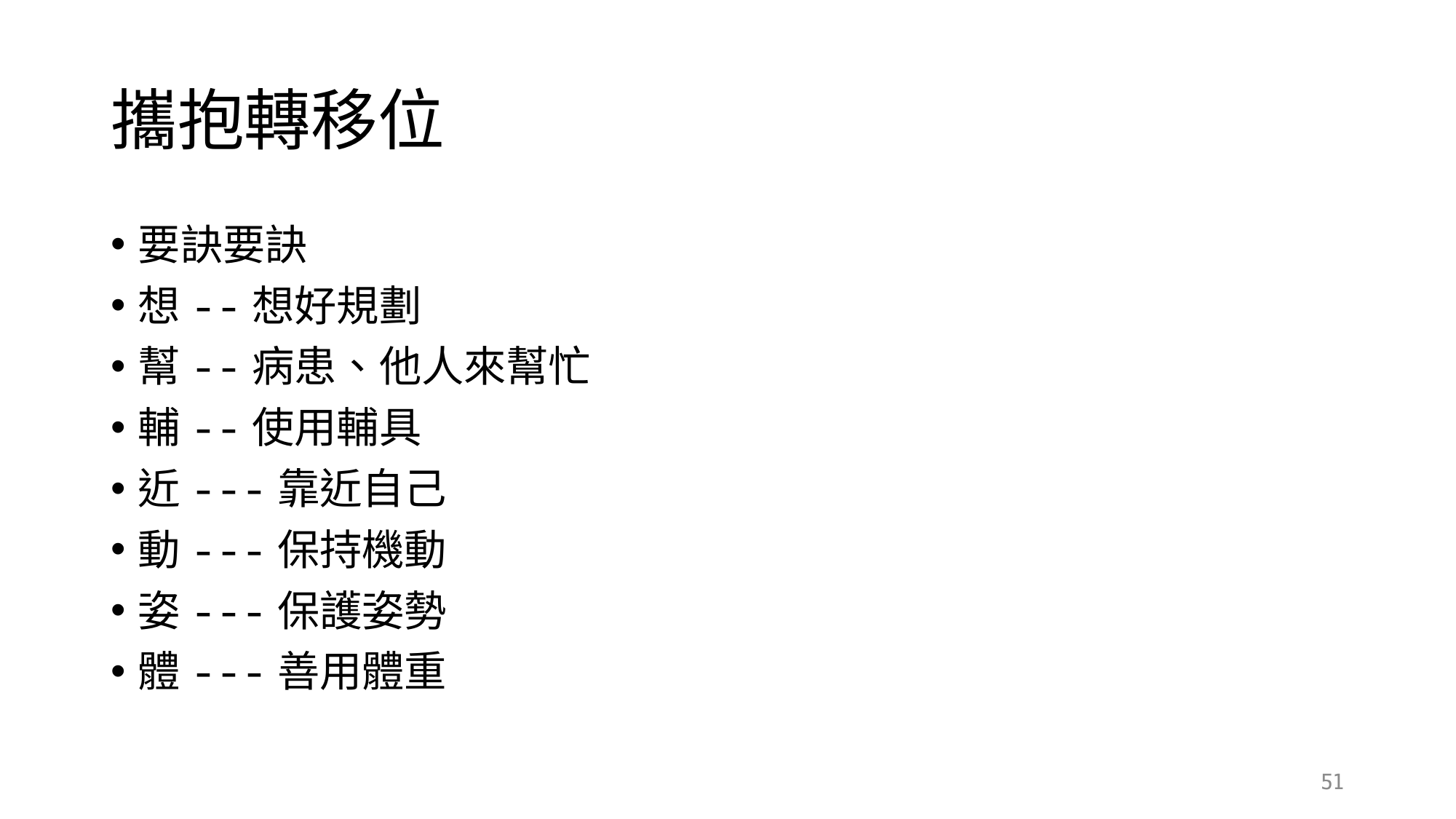

# 攜抱轉移位
要訣要訣
想--想好規劃
幫--病患、他人來幫忙
輔--使用輔具
近---靠近自己
動---保持機動
姿---保護姿勢
體---善用體重
51